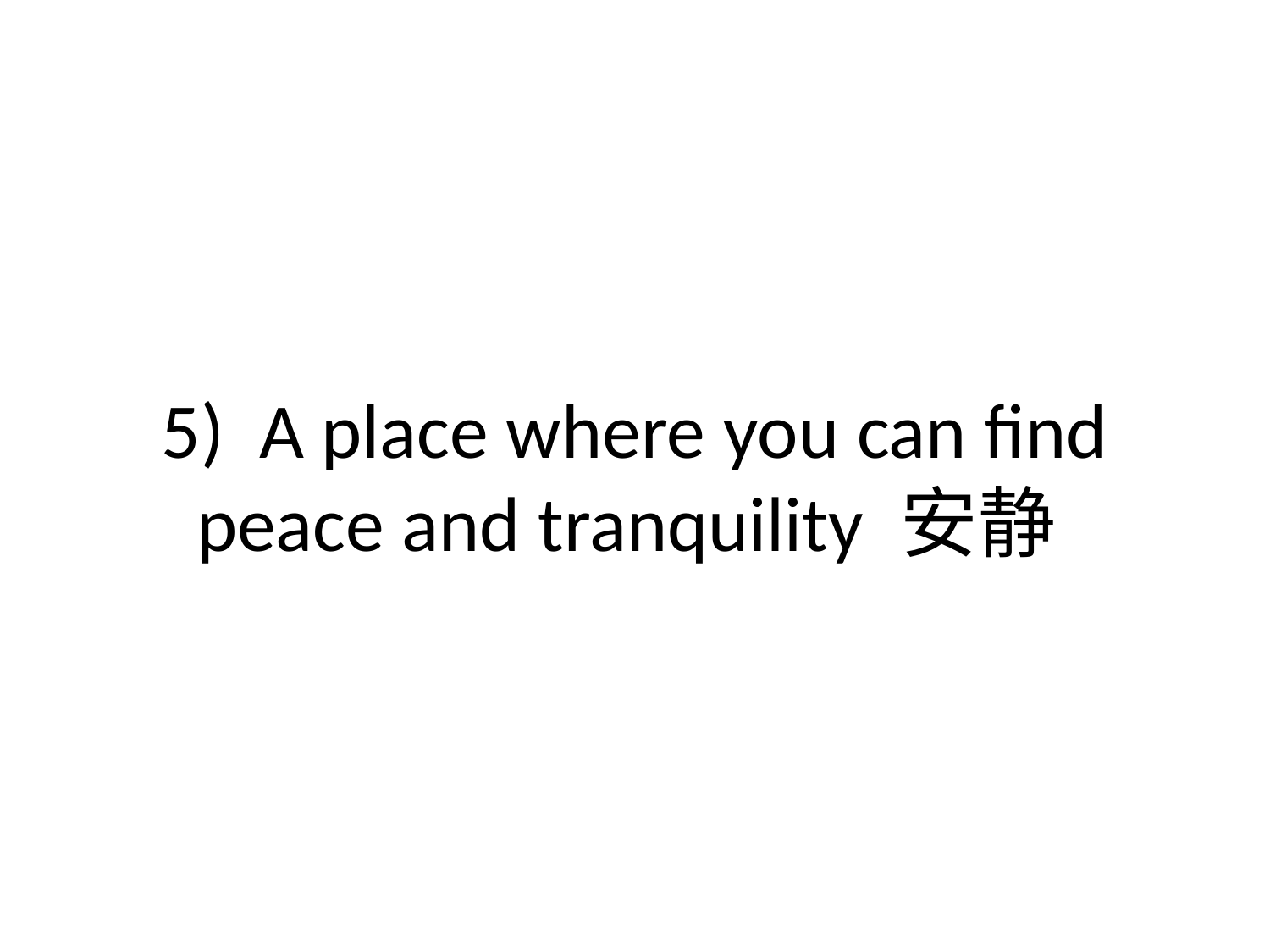

# 5)  A place where you can find peace and tranquility 安静